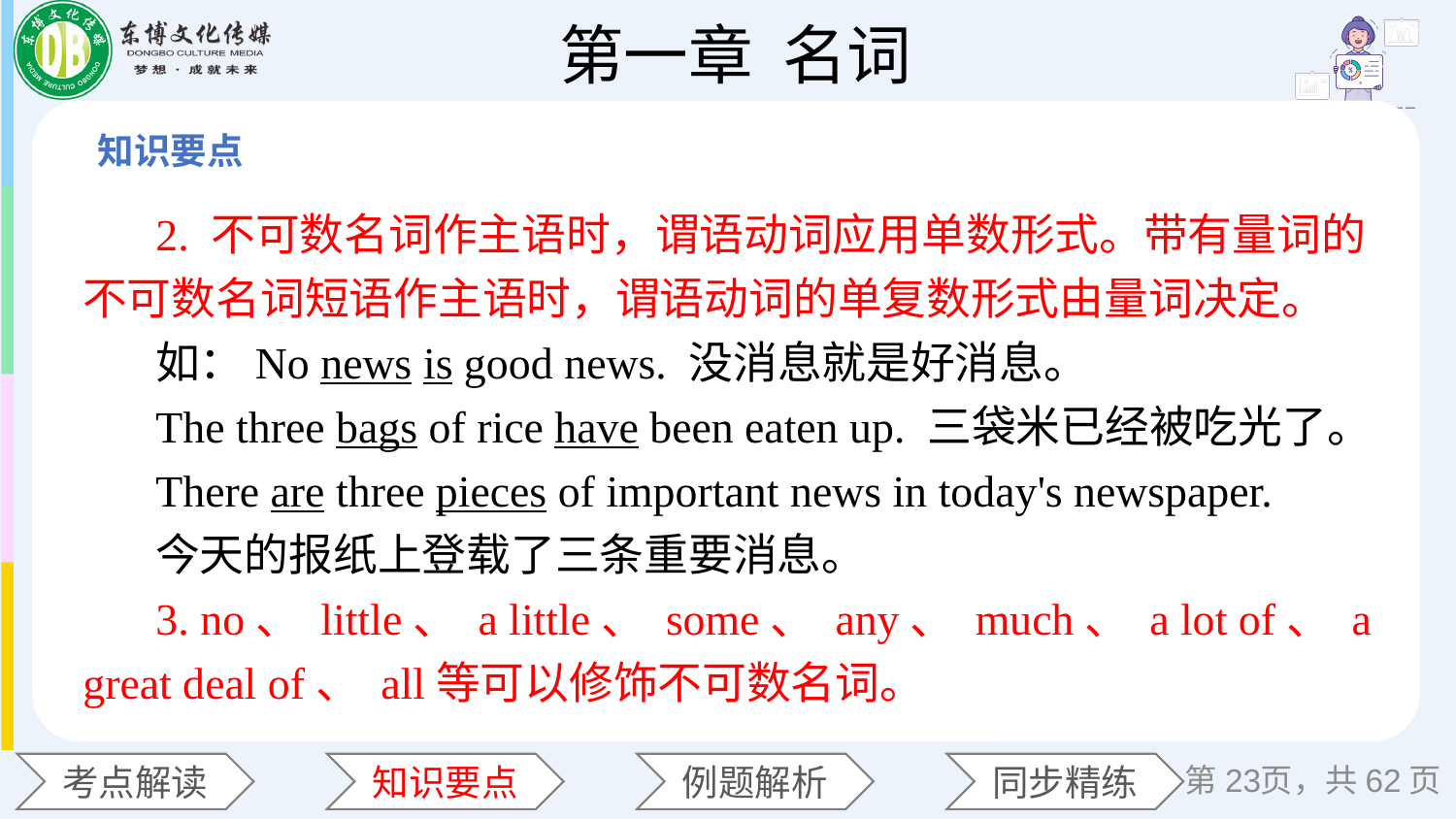

2. 不可数名词作主语时，谓语动词应用单数形式。带有量词的不可数名词短语作主语时，谓语动词的单复数形式由量词决定。
如：No news is good news. 没消息就是好消息。
The three bags of rice have been eaten up. 三袋米已经被吃光了。
There are three pieces of important news in today's newspaper.
今天的报纸上登载了三条重要消息。
3. no、 little、 a little、 some、 any、 much、 a lot of、 a great deal of、 all等可以修饰不可数名词。

第23页，共62页